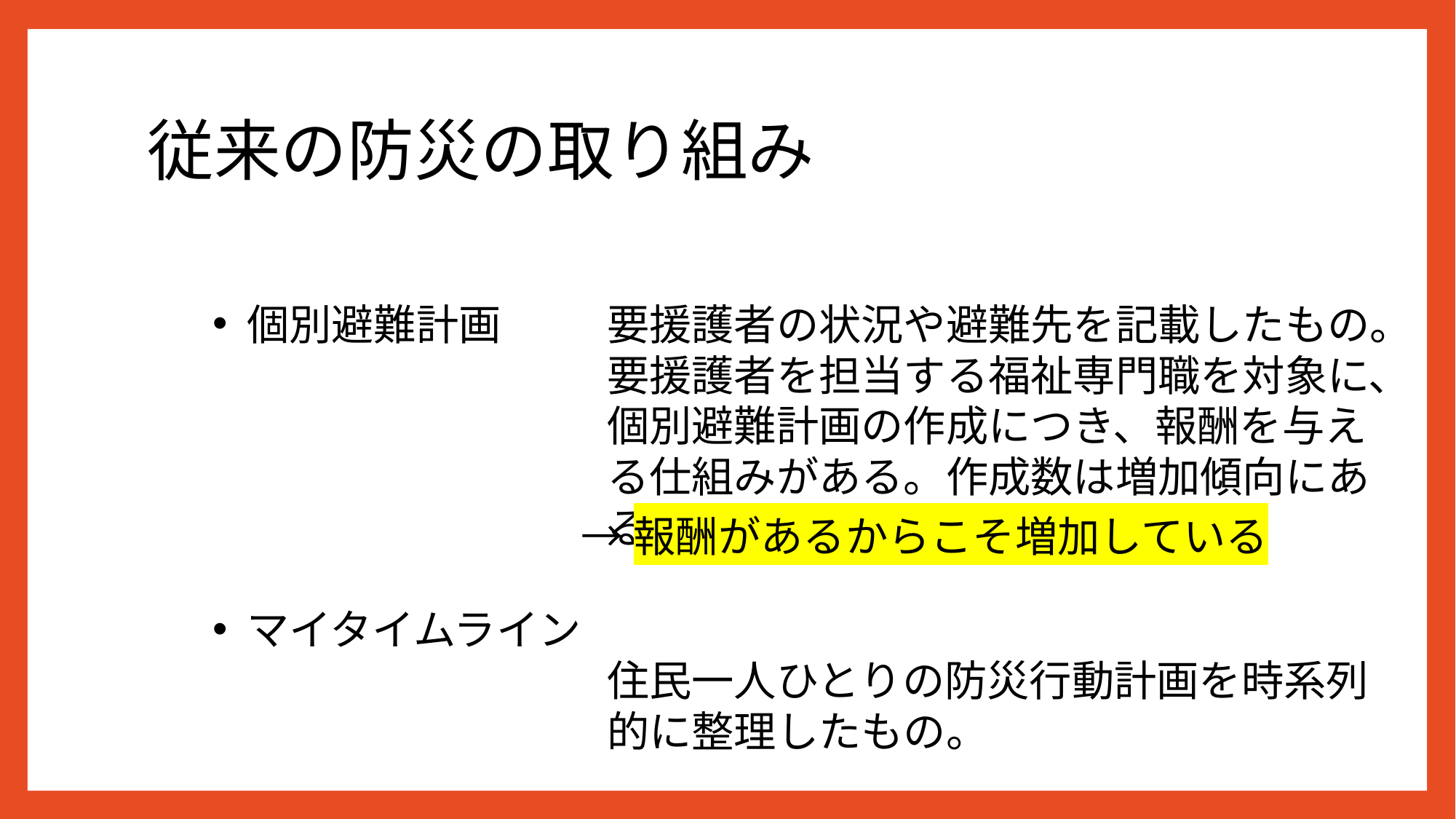

# 従来の防災の取り組み
個別避難計画

マイタイムライン
要援護者の状況や避難先を記載したもの。
要援護者を担当する福祉専門職を対象に、個別避難計画の作成につき、報酬を与える仕組みがある。作成数は増加傾向にある。

住民一人ひとりの防災行動計画を時系列的に整理したもの。
→報酬があるからこそ増加している